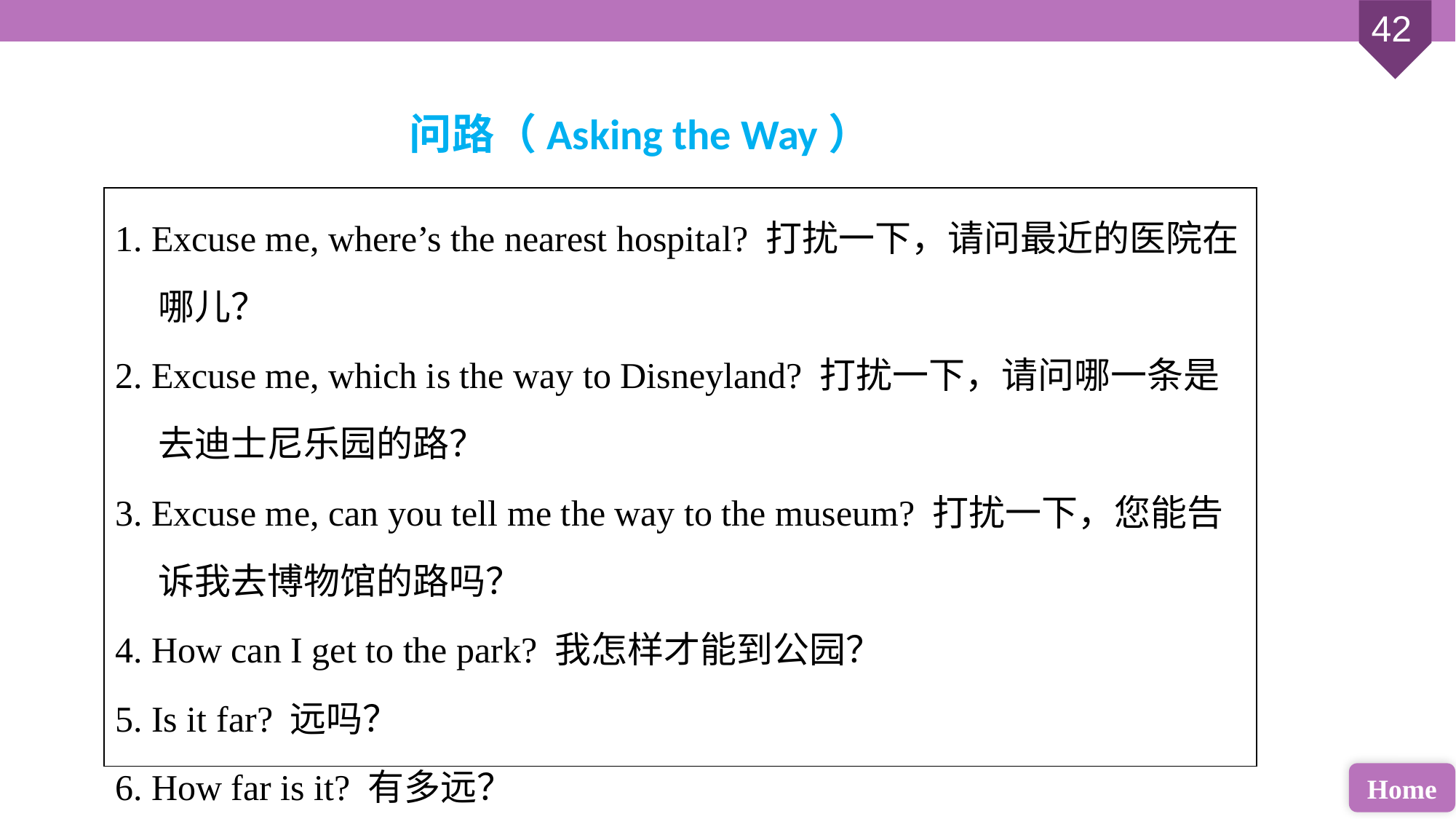

问路（Asking the Way）
| 1. Excuse me, where’s the nearest hospital? 打扰一下，请问最近的医院在哪儿？ 2. Excuse me, which is the way to Disneyland? 打扰一下，请问哪一条是去迪士尼乐园的路？ 3. Excuse me, can you tell me the way to the museum? 打扰一下，您能告诉我去博物馆的路吗？ 4. How can I get to the park? 我怎样才能到公园？ 5. Is it far? 远吗？ 6. How far is it? 有多远？ 7. I don’t know the way. 我不认识路。 |
| --- |